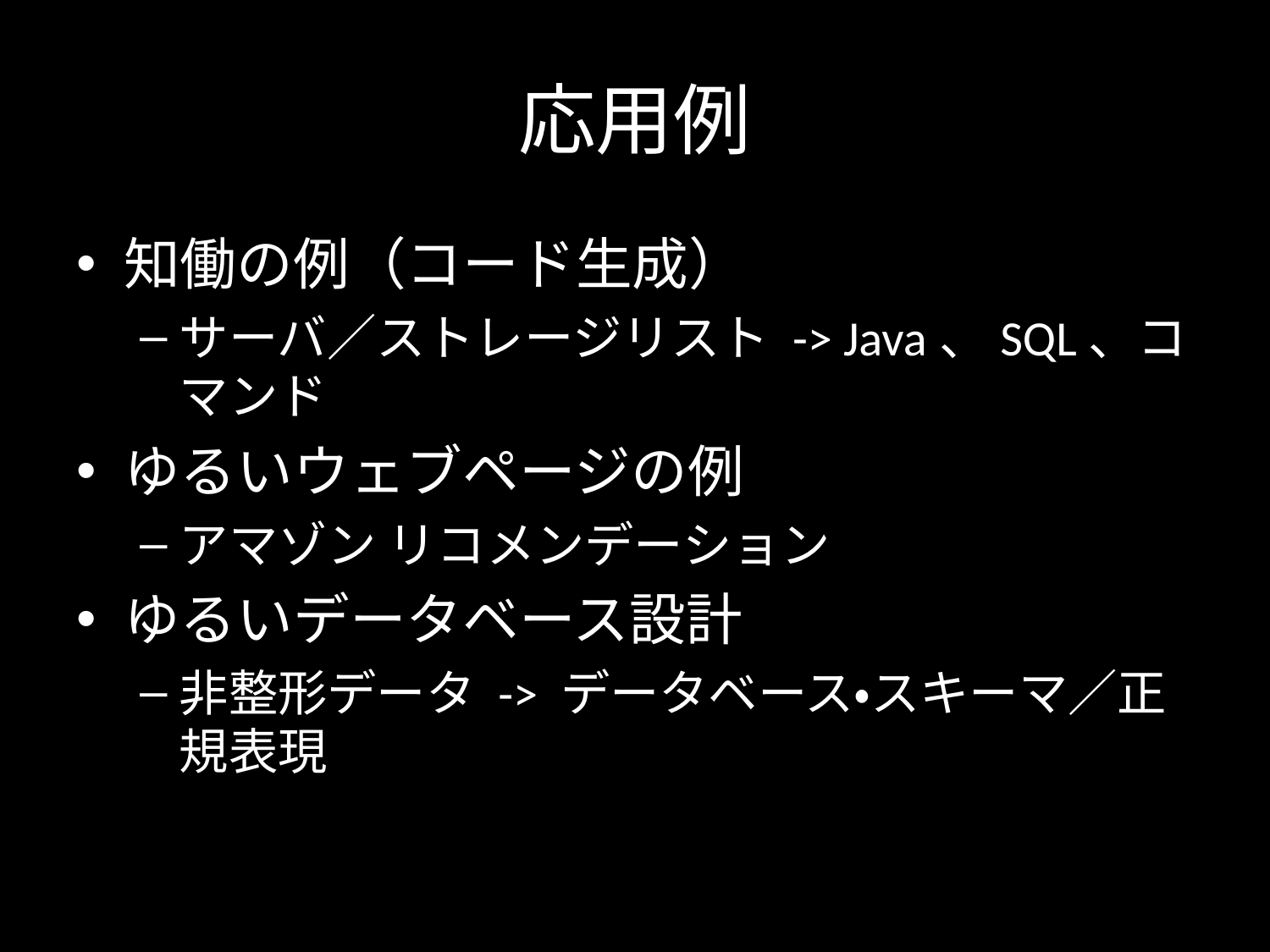

# 応用例
知働の例（コード生成）
サーバ／ストレージリスト -> Java、SQL、コマンド
ゆるいウェブページの例
アマゾン リコメンデーション
ゆるいデータベース設計
非整形データ -> データベース・スキーマ／正規表現